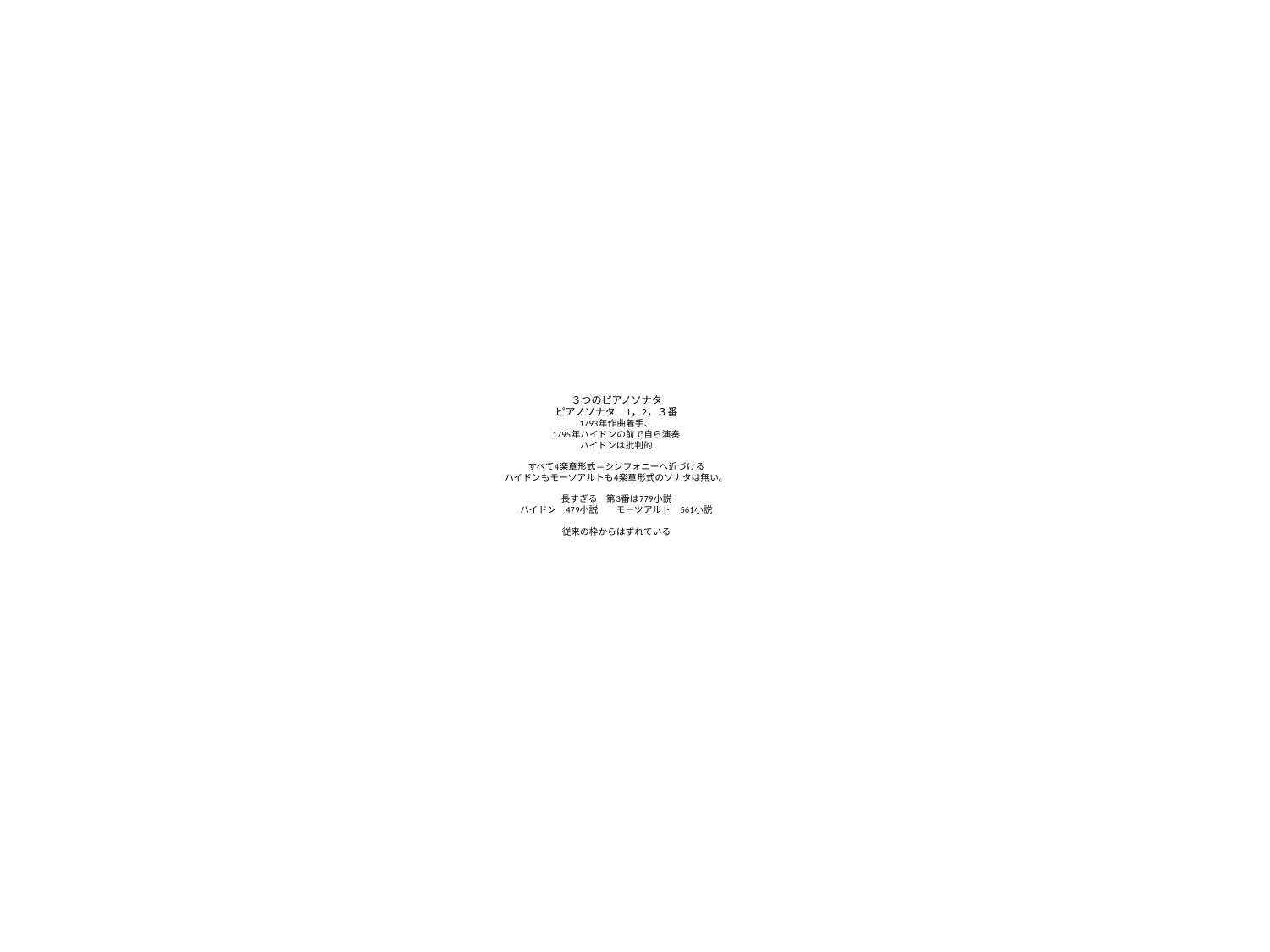

# ３つのピアノソナタ ピアノソナタ　1，2，３番 1793年作曲着手、 1795年ハイドンの前で自ら演奏 ハイドンは批判的 すべて4楽章形式＝シンフォニーへ近づける ハイドンもモーツアルトも4楽章形式のソナタは無い。 長すぎる　第3番は779小説 ハイドン　479小説　　モーツアルト　561小説 従来の枠からはずれている